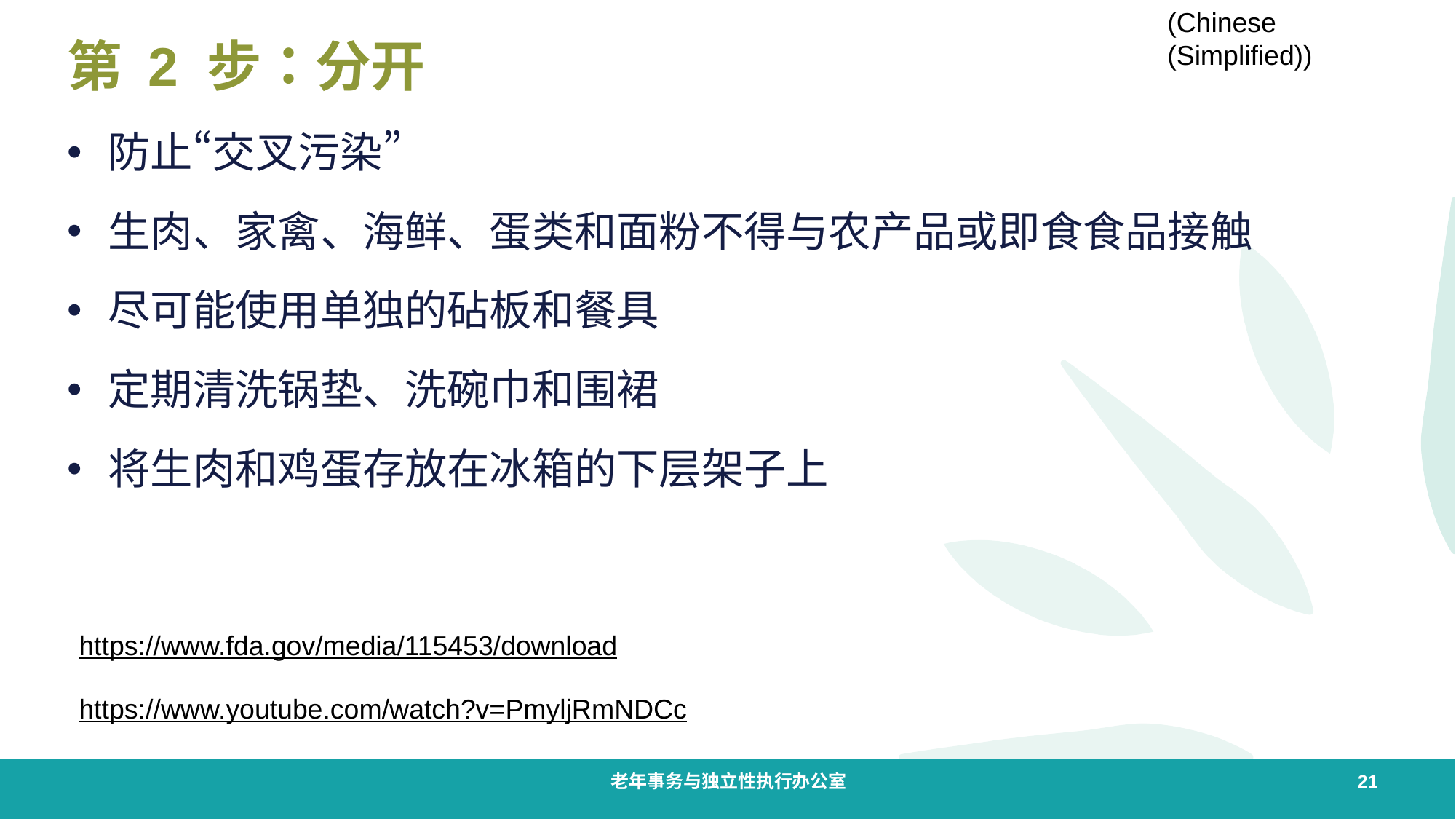

# 第 2 步：分开
防止“交叉污染”
生肉、家禽、海鲜、蛋类和面粉不得与农产品或即食食品接触
尽可能使用单独的砧板和餐具
定期清洗锅垫、洗碗巾和围裙
将生肉和鸡蛋存放在冰箱的下层架子上
https://www.fda.gov/media/115453/download
https://www.youtube.com/watch?v=PmyljRmNDCc